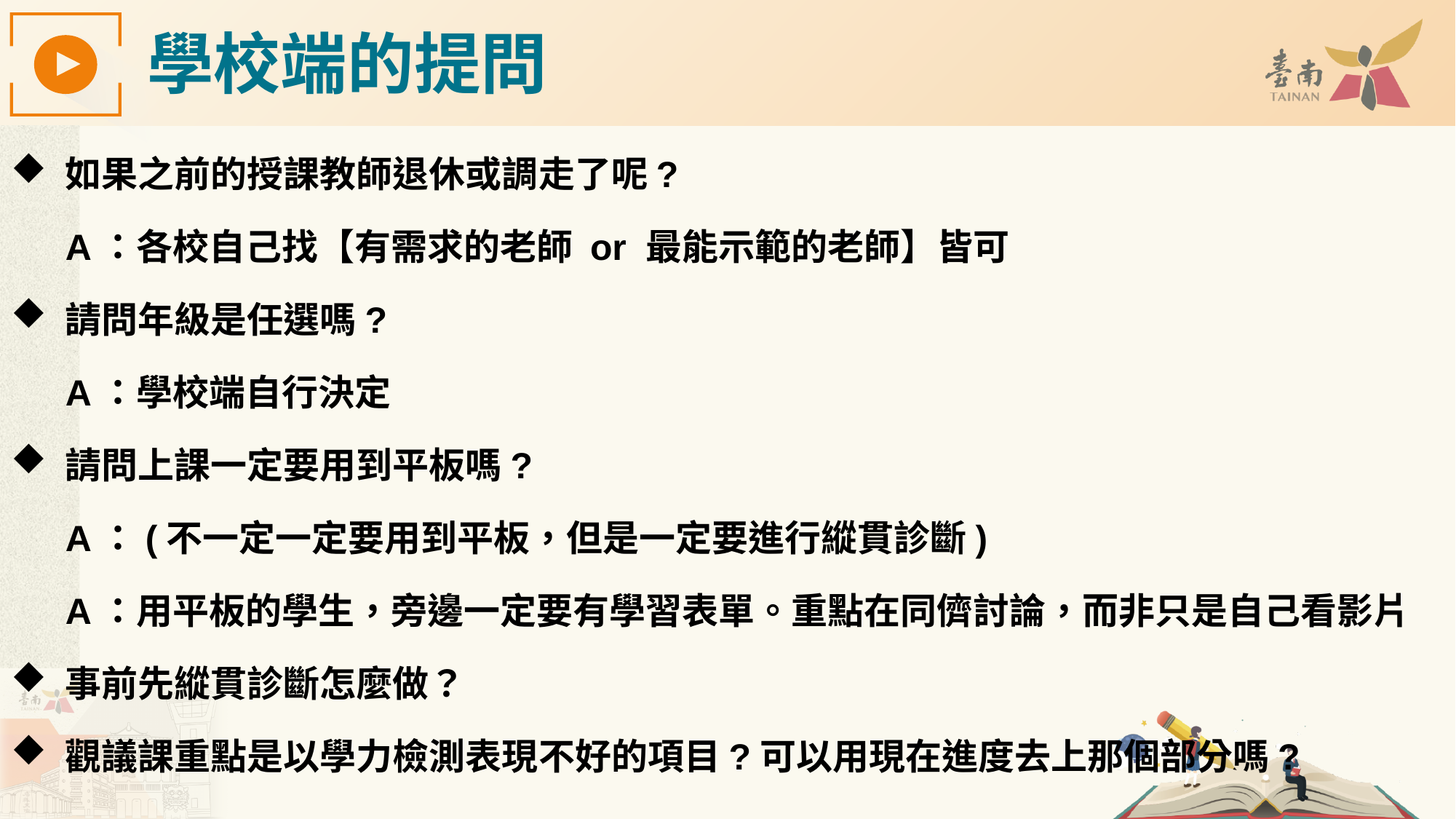

學校端的提問

如果之前的授課教師退休或調走了呢?
A：各校自己找【有需求的老師 or 最能示範的老師】皆可
請問年級是任選嗎?
A：學校端自行決定
請問上課一定要用到平板嗎?
A：(不一定一定要用到平板，但是一定要進行縱貫診斷)
A：用平板的學生，旁邊一定要有學習表單。重點在同儕討論，而非只是自己看影片
事前先縱貫診斷怎麼做？
觀議課重點是以學力檢測表現不好的項目?可以用現在進度去上那個部分嗎?